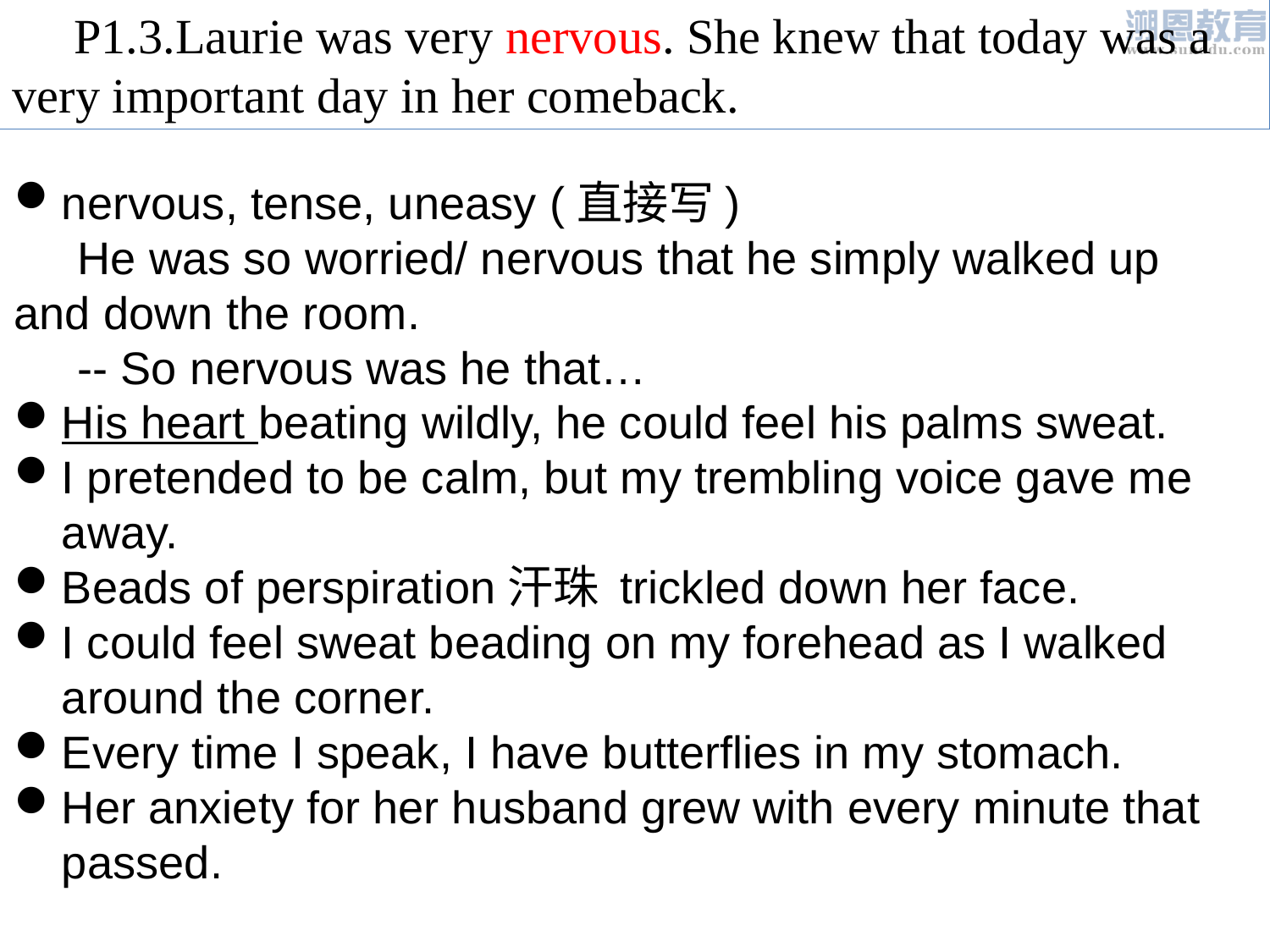

P1.3.Laurie was very nervous. She knew that today was a very important day in her comeback.
nervous, tense, uneasy (直接写)
     He was so worried/ nervous that he simply walked up and down the room.
     -- So nervous was he that…
His heart beating wildly, he could feel his palms sweat.
I pretended to be calm, but my trembling voice gave me away.
Beads of perspiration汗珠 trickled down her face.
I could feel sweat beading on my forehead as I walked around the corner.
Every time I speak, I have butterflies in my stomach.
Her anxiety for her husband grew with every minute that passed.